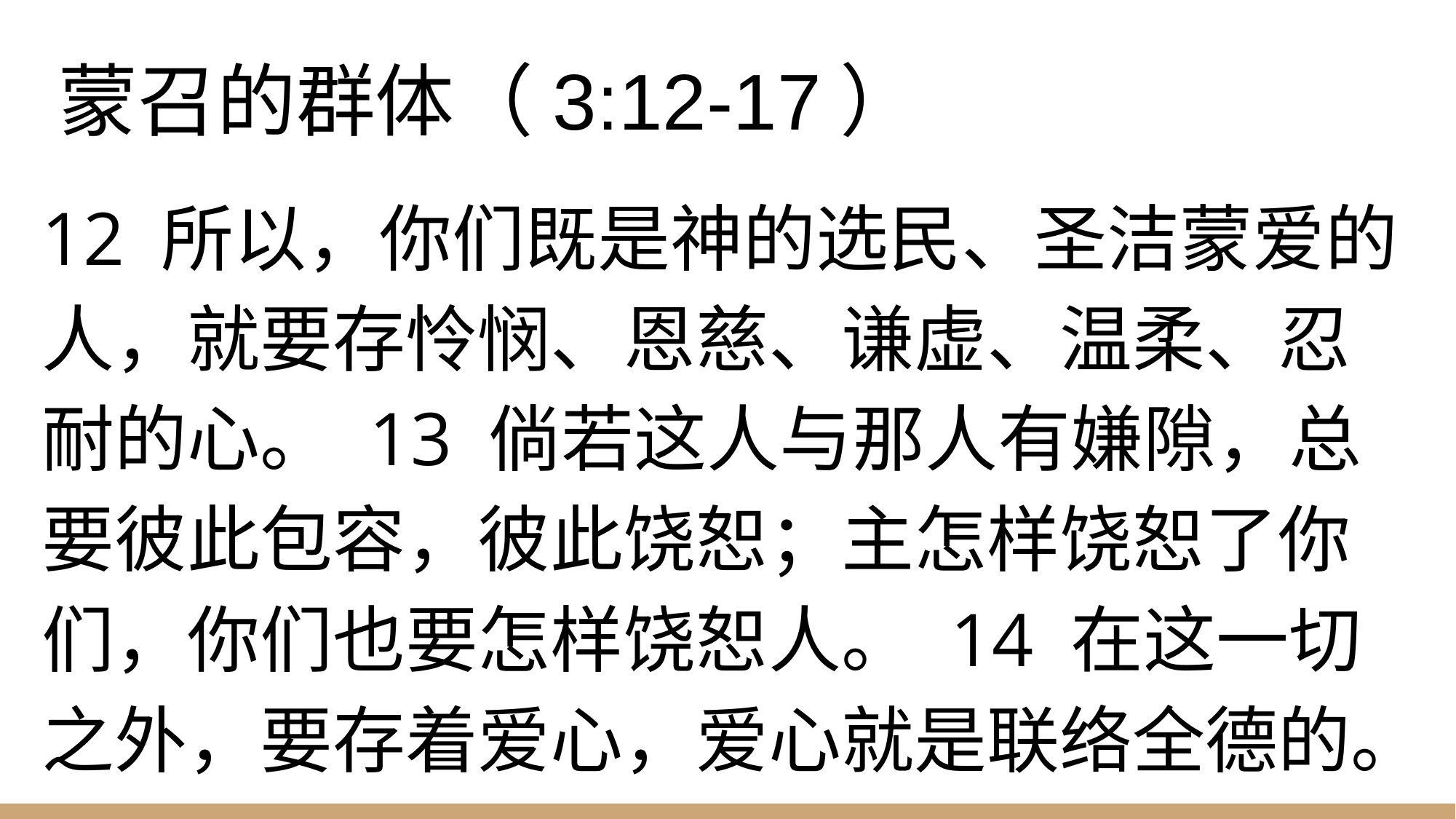

# 蒙召的群体（3:12-17）
12 所以，你们既是神的选民、圣洁蒙爱的人，就要存怜悯、恩慈、谦虚、温柔、忍耐的心。 13 倘若这人与那人有嫌隙，总要彼此包容，彼此饶恕；主怎样饶恕了你们，你们也要怎样饶恕人。 14 在这一切之外，要存着爱心，爱心就是联络全德的。